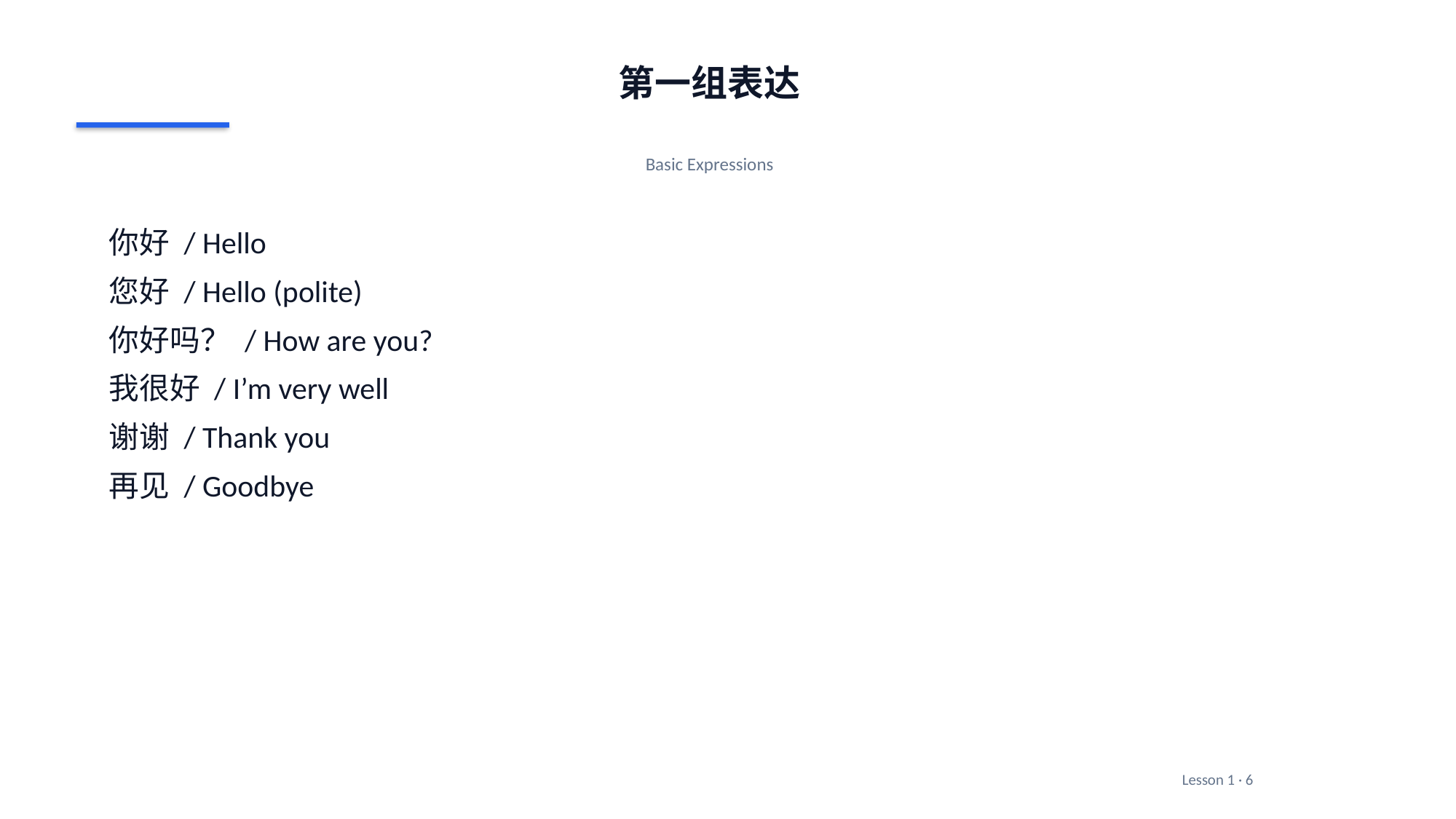

第一组表达

Basic Expressions
你好 / Hello
您好 / Hello (polite)
你好吗？ / How are you?
我很好 / I’m very well
谢谢 / Thank you
再见 / Goodbye
Lesson 1 · 6